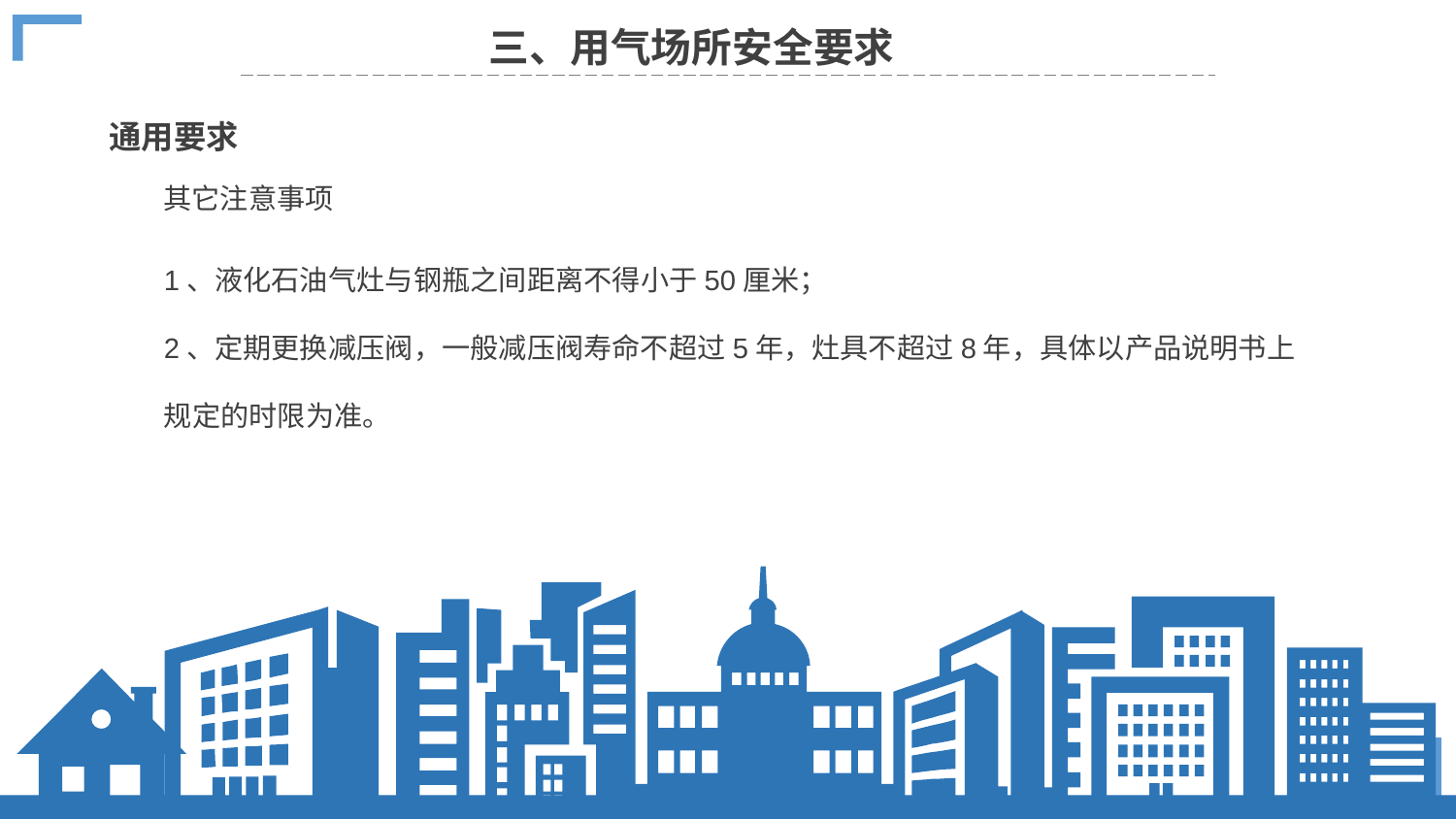

三、用气场所安全要求
通用要求
 其它注意事项
1、液化石油气灶与钢瓶之间距离不得小于50厘米；
2、定期更换减压阀，一般减压阀寿命不超过5年，灶具不超过8年，具体以产品说明书上规定的时限为准。